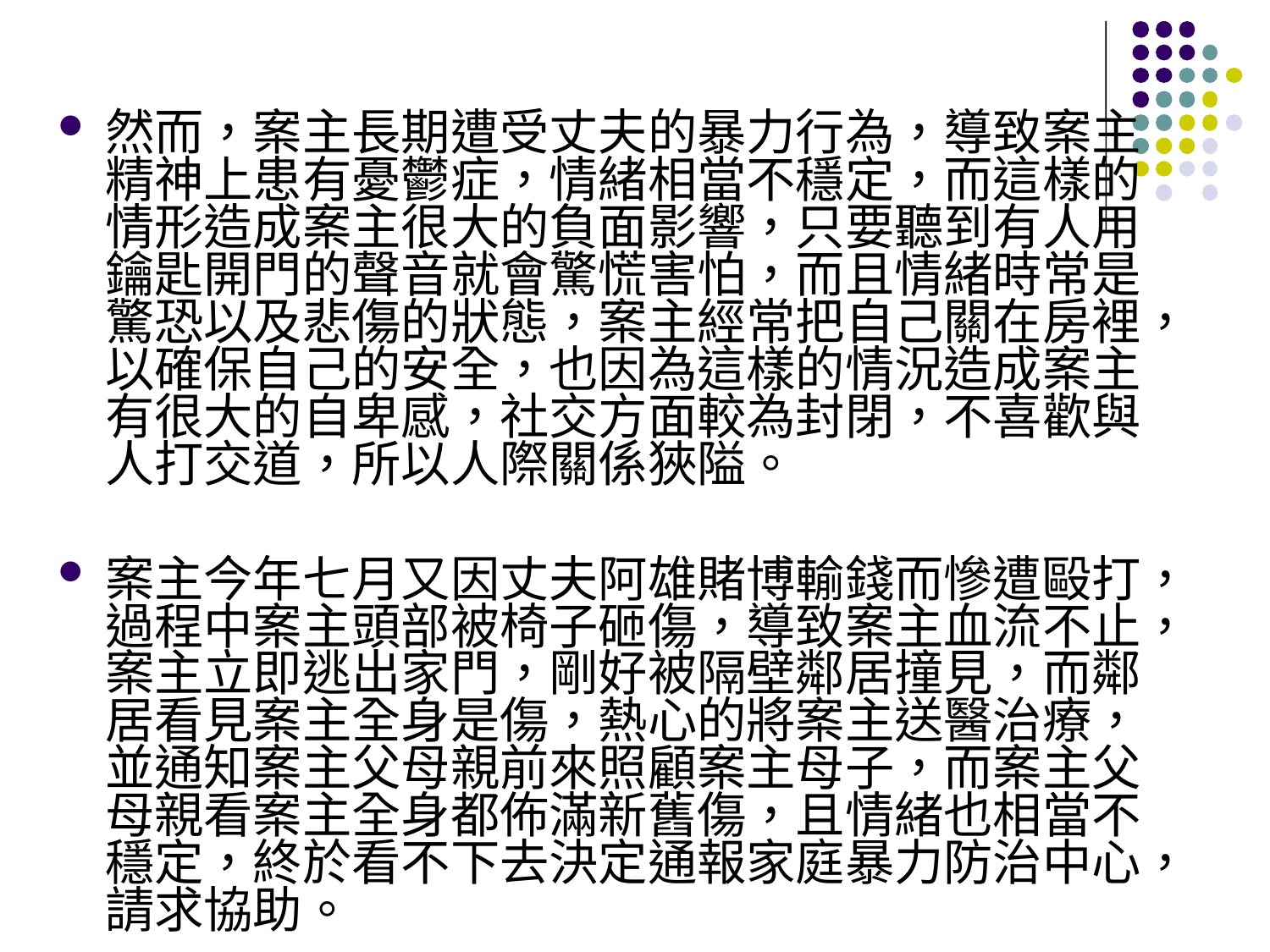

然而，案主長期遭受丈夫的暴力行為，導致案主精神上患有憂鬱症，情緒相當不穩定，而這樣的情形造成案主很大的負面影響，只要聽到有人用鑰匙開門的聲音就會驚慌害怕，而且情緒時常是驚恐以及悲傷的狀態，案主經常把自己關在房裡，以確保自己的安全，也因為這樣的情況造成案主有很大的自卑感，社交方面較為封閉，不喜歡與人打交道，所以人際關係狹隘。

案主今年七月又因丈夫阿雄賭博輸錢而慘遭毆打，過程中案主頭部被椅子砸傷，導致案主血流不止，案主立即逃出家門，剛好被隔壁鄰居撞見，而鄰居看見案主全身是傷，熱心的將案主送醫治療，並通知案主父母親前來照顧案主母子，而案主父母親看案主全身都佈滿新舊傷，且情緒也相當不穩定，終於看不下去決定通報家庭暴力防治中心，請求協助。